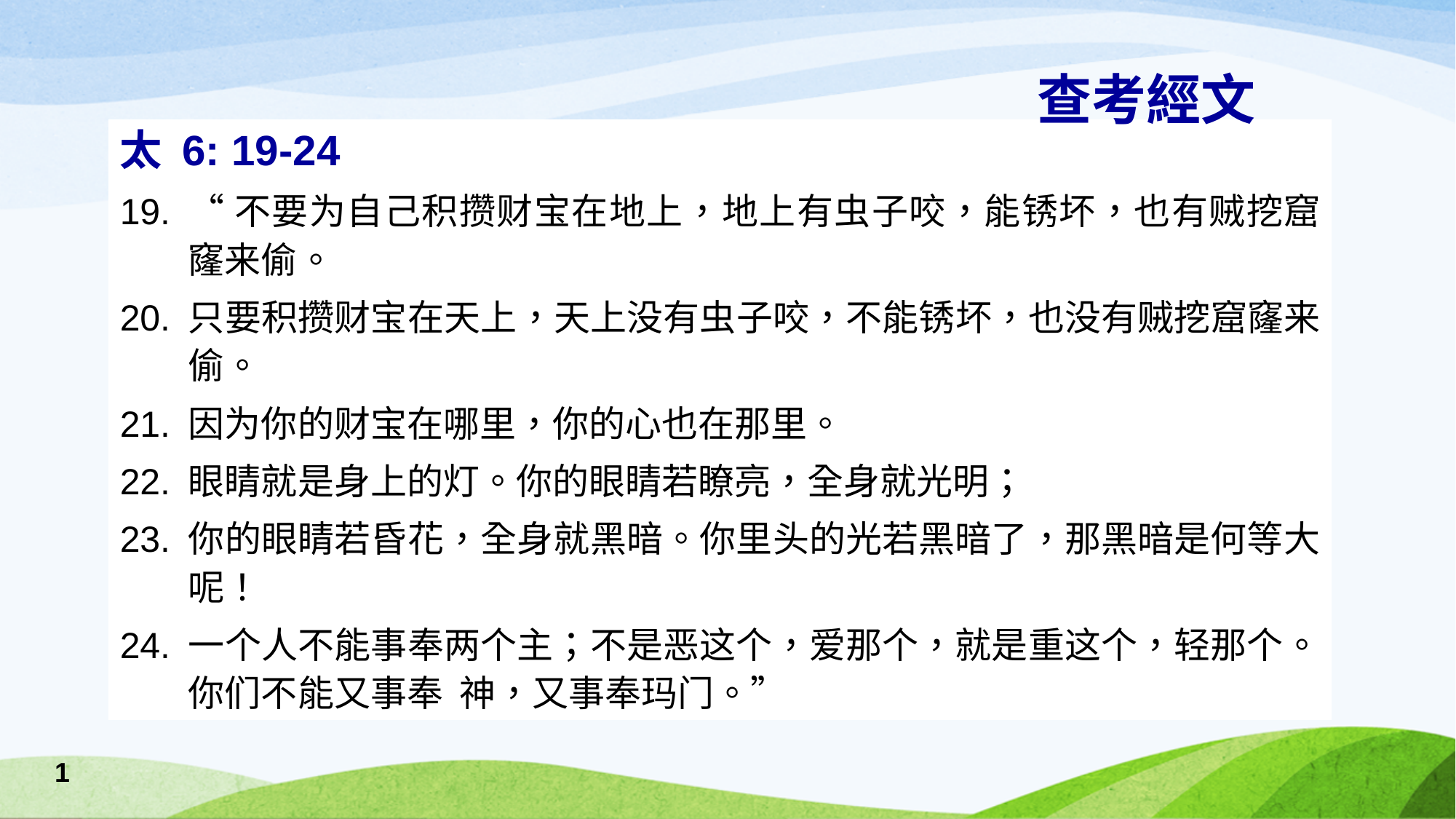

查考經文
太 6: 19-24
“不要为自己积攒财宝在地上，地上有虫子咬，能锈坏，也有贼挖窟窿来偷。
只要积攒财宝在天上，天上没有虫子咬，不能锈坏，也没有贼挖窟窿来偷。
因为你的财宝在哪里，你的心也在那里。
眼睛就是身上的灯。你的眼睛若瞭亮，全身就光明；
你的眼睛若昏花，全身就黑暗。你里头的光若黑暗了，那黑暗是何等大呢！
一个人不能事奉两个主；不是恶这个，爱那个，就是重这个，轻那个。你们不能又事奉  神，又事奉玛门。”
1